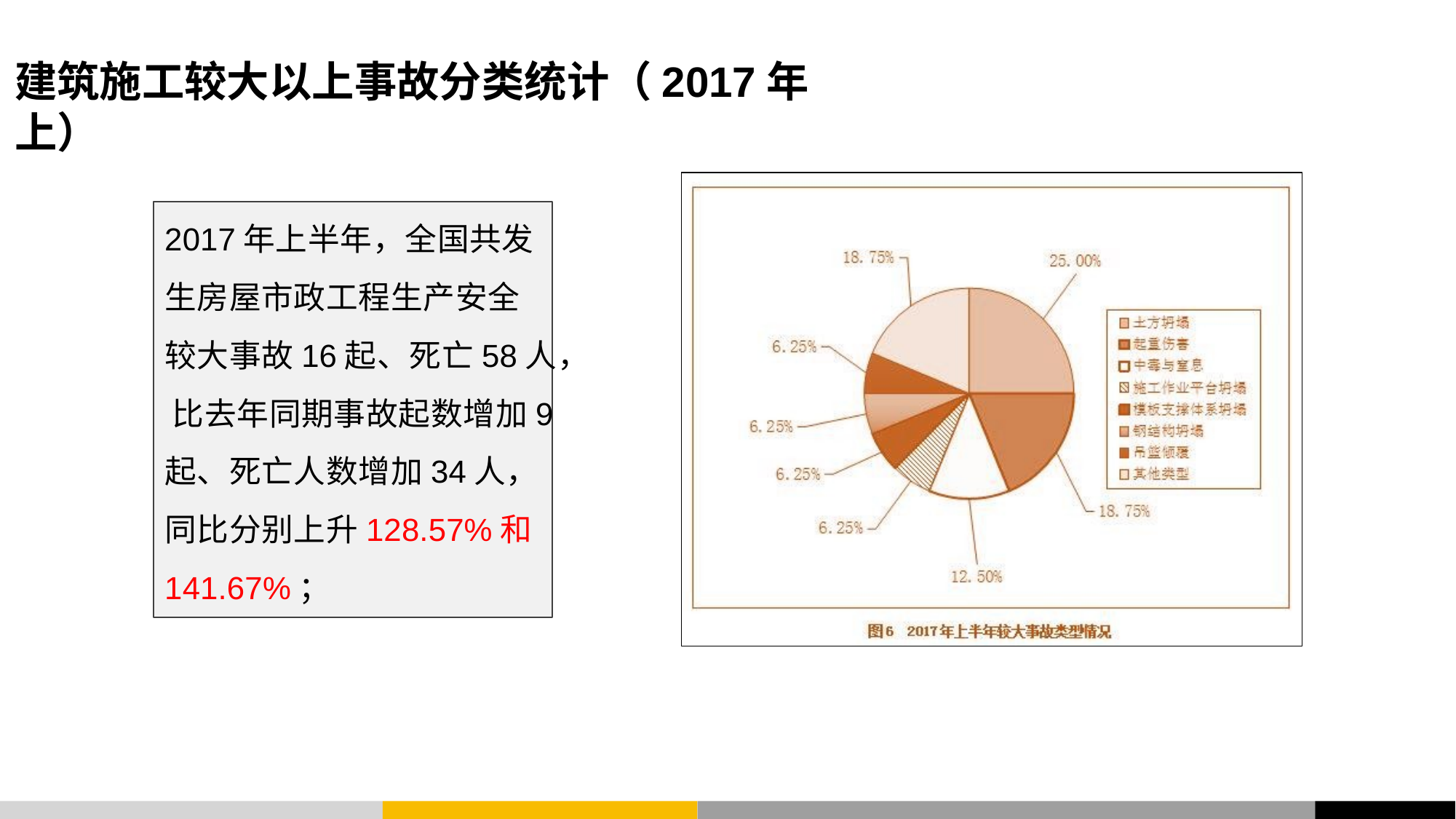

# 建筑施工较大以上事故分类统计（2017年上）

2017年上半年，全国共发
生房屋市政工程生产安全
较大事故16起、死亡58人， 比去年同期事故起数增加9  起、死亡人数增加34人，  同比分别上升128.57%和 141.67%；